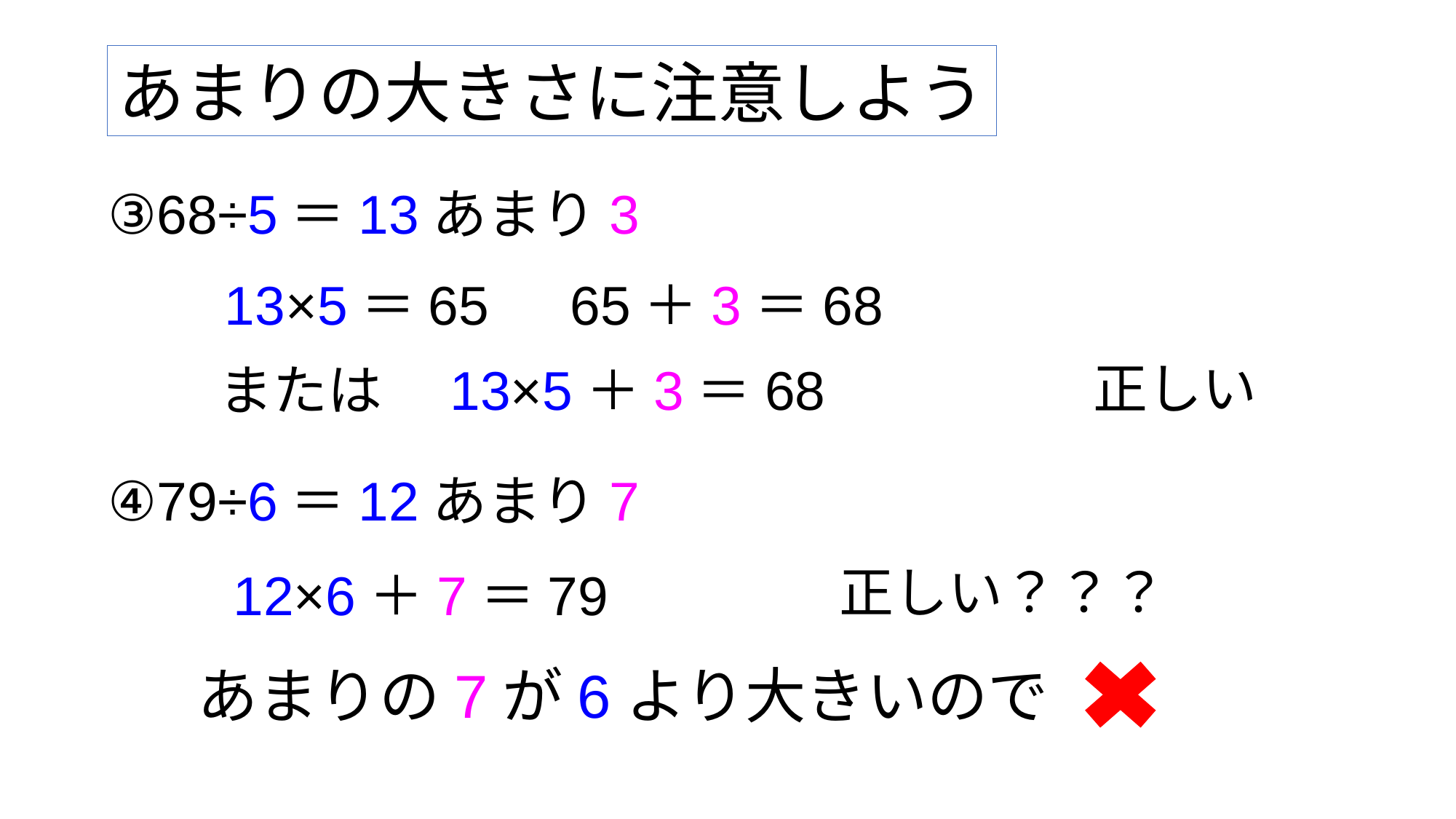

あまりの大きさに注意しよう
③68÷5＝13あまり3
13×5＝65　65＋3＝68
正しい
または　13×5＋3＝68
④79÷6＝12あまり7
正しい？？？
12×6＋7＝79

あまりの7が6より大きいので